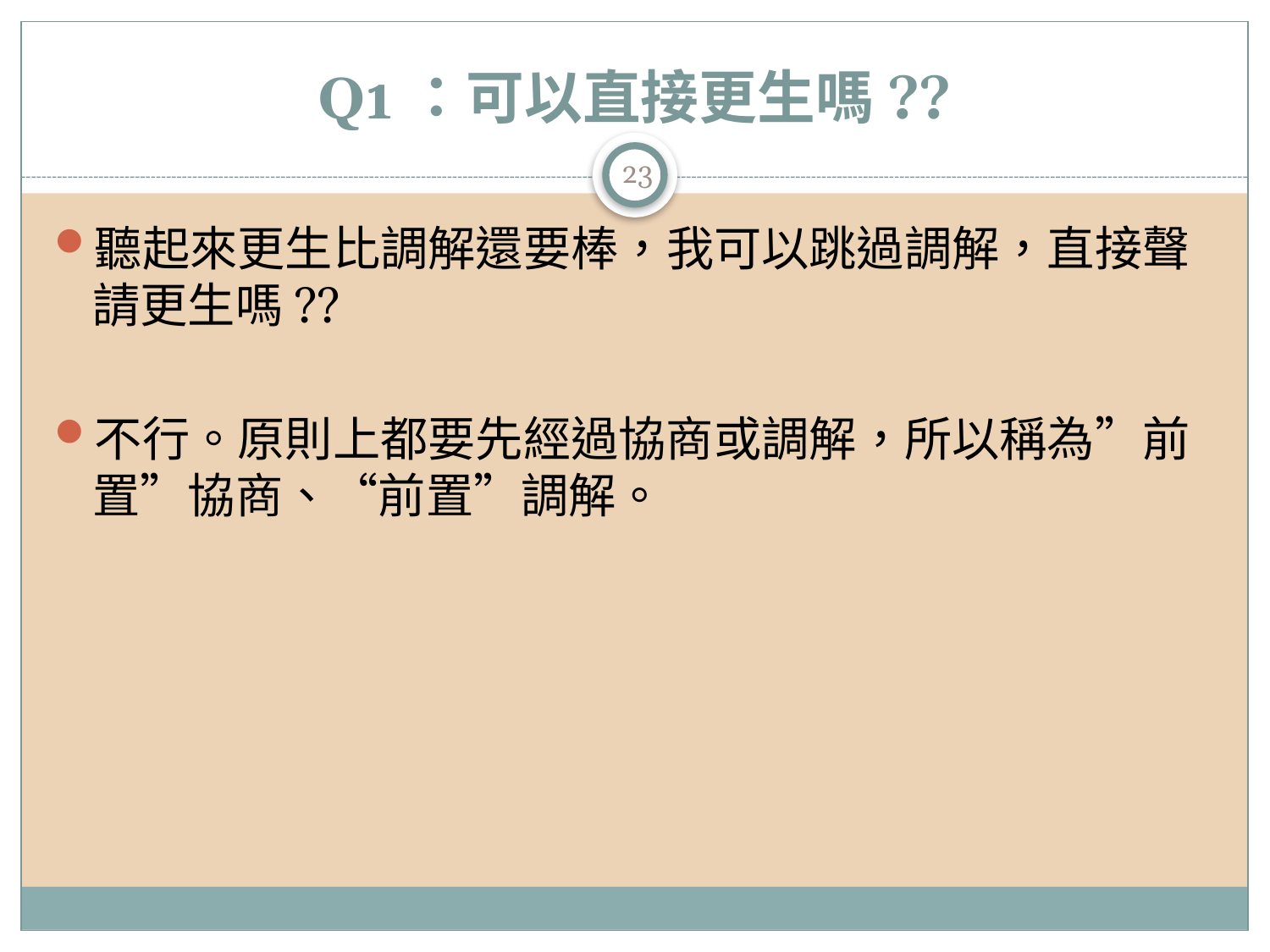

# Q1：可以直接更生嗎??
23
聽起來更生比調解還要棒，我可以跳過調解，直接聲請更生嗎??

不行。原則上都要先經過協商或調解，所以稱為”前置”協商、“前置”調解。